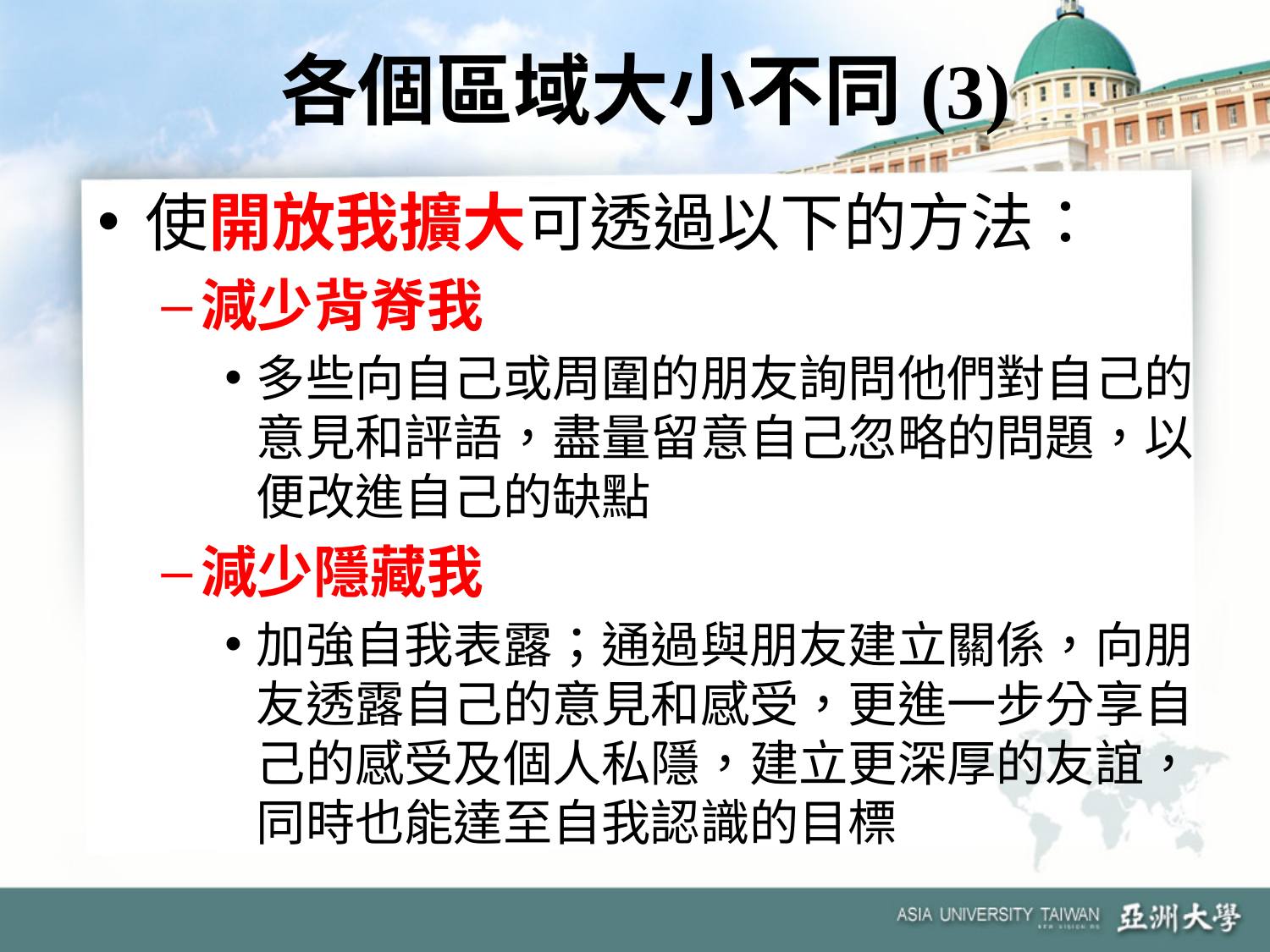

# 各個區域大小不同(3)
使開放我擴大可透過以下的方法：
減少背脊我
多些向自己或周圍的朋友詢問他們對自己的意見和評語，盡量留意自己忽略的問題，以便改進自己的缺點
減少隱藏我
加強自我表露；通過與朋友建立關係，向朋友透露自己的意見和感受，更進一步分享自己的感受及個人私隱，建立更深厚的友誼，同時也能達至自我認識的目標